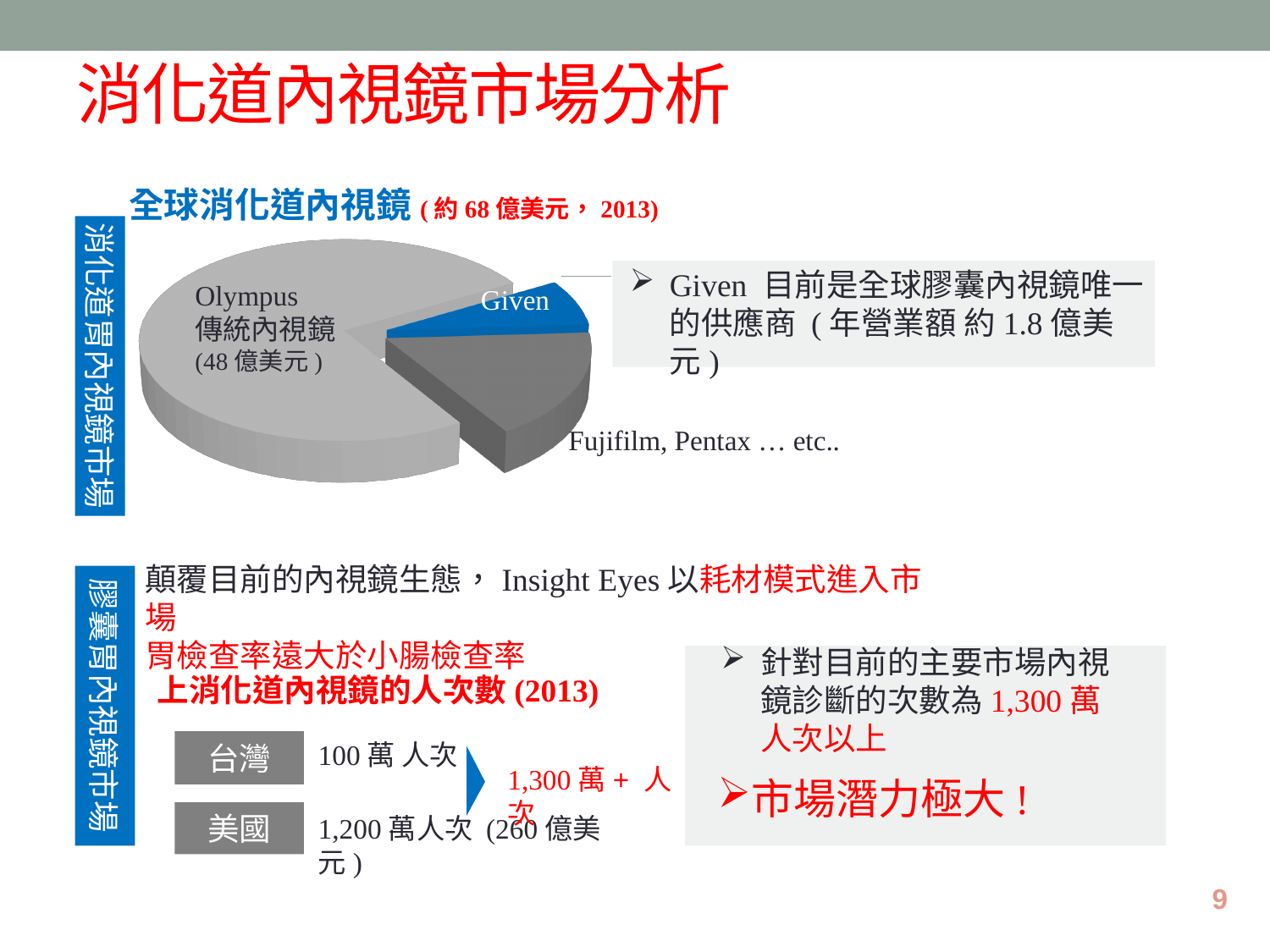

消化道內視鏡市場分析
全球消化道內視鏡(約68億美元，2013)
消化道胃內視鏡市場

[unsupported chart]

Given 目前是全球膠囊內視鏡唯一的供應商 (年營業額 約1.8億美元)

Olympus
傳統內視鏡
(48億美元)
Given
Fujifilm, Pentax … etc..
顛覆目前的內視鏡生態，Insight Eyes以耗材模式進入市場
胃檢查率遠大於小腸檢查率
膠囊胃內視鏡市場
針對目前的主要市場內視鏡診斷的次數為1,300萬人次以上

上消化道內視鏡的人次數(2013)
台灣
100萬 人次
1,300萬+ 人次
市場潛力極大!

美國
1,200萬人次 (260億美元)
9